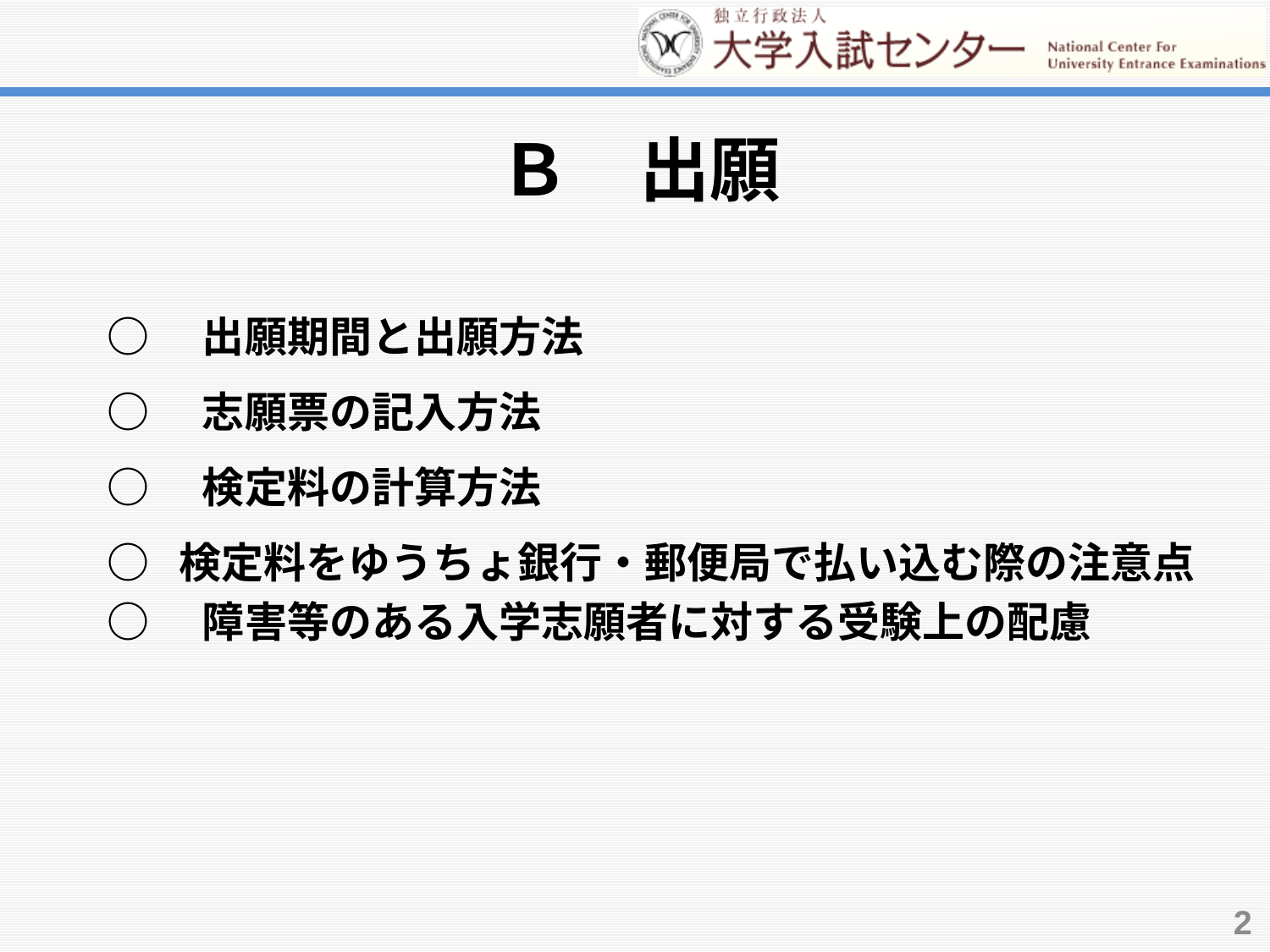

Ｂ　出願

○　出願期間と出願方法
○　志願票の記入方法
○　検定料の計算方法
○  検定料をゆうちょ銀行・郵便局で払い込む際の注意点
○　障害等のある入学志願者に対する受験上の配慮
2